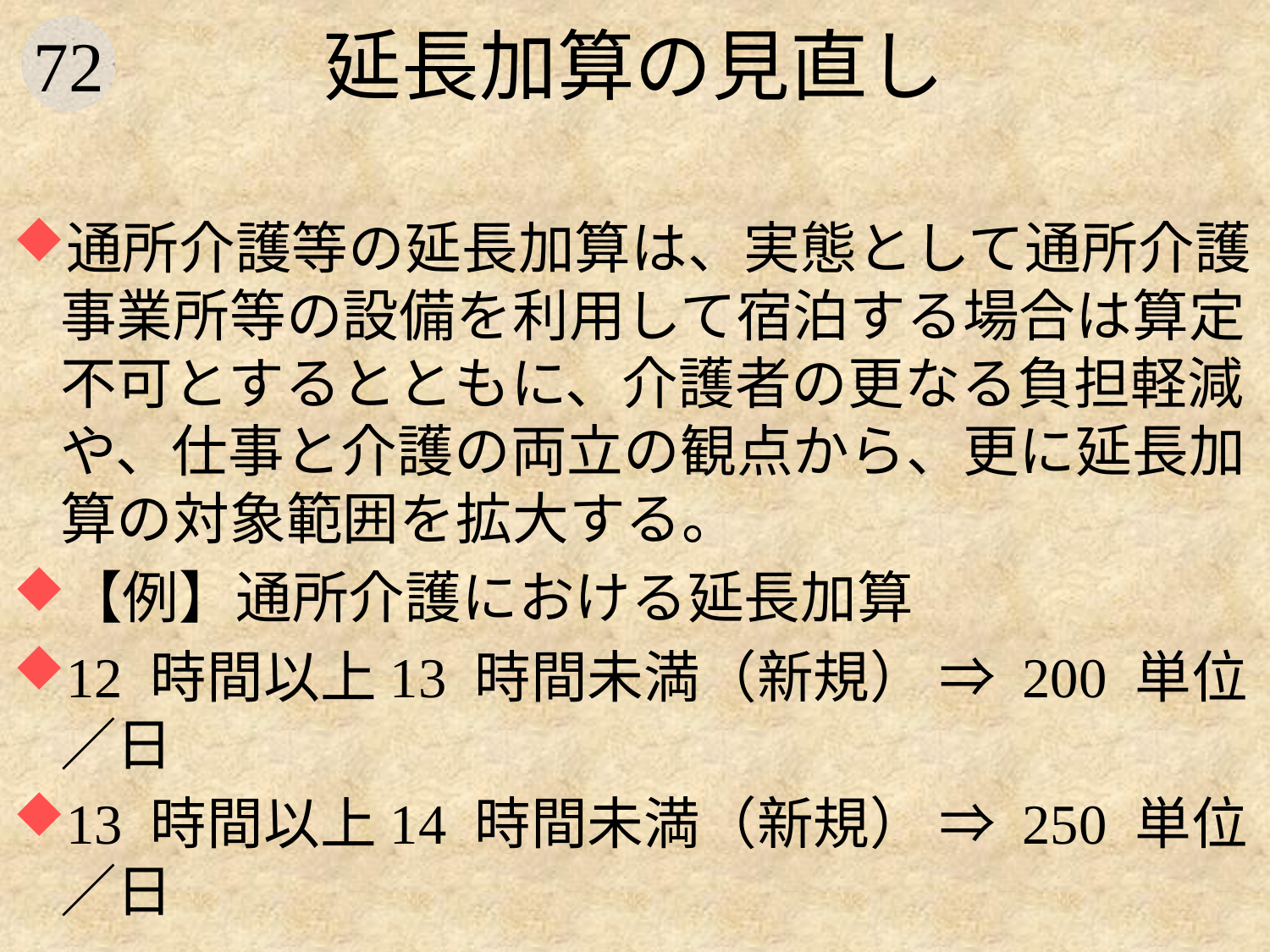

# 延長加算の見直し
通所介護等の延長加算は、実態として通所介護事業所等の設備を利用して宿泊する場合は算定不可とするとともに、介護者の更なる負担軽減や、仕事と介護の両立の観点から、更に延長加算の対象範囲を拡大する。
【例】通所介護における延長加算
12 時間以上13 時間未満（新規） ⇒ 200 単位／日
13 時間以上14 時間未満（新規） ⇒ 250 単位／日